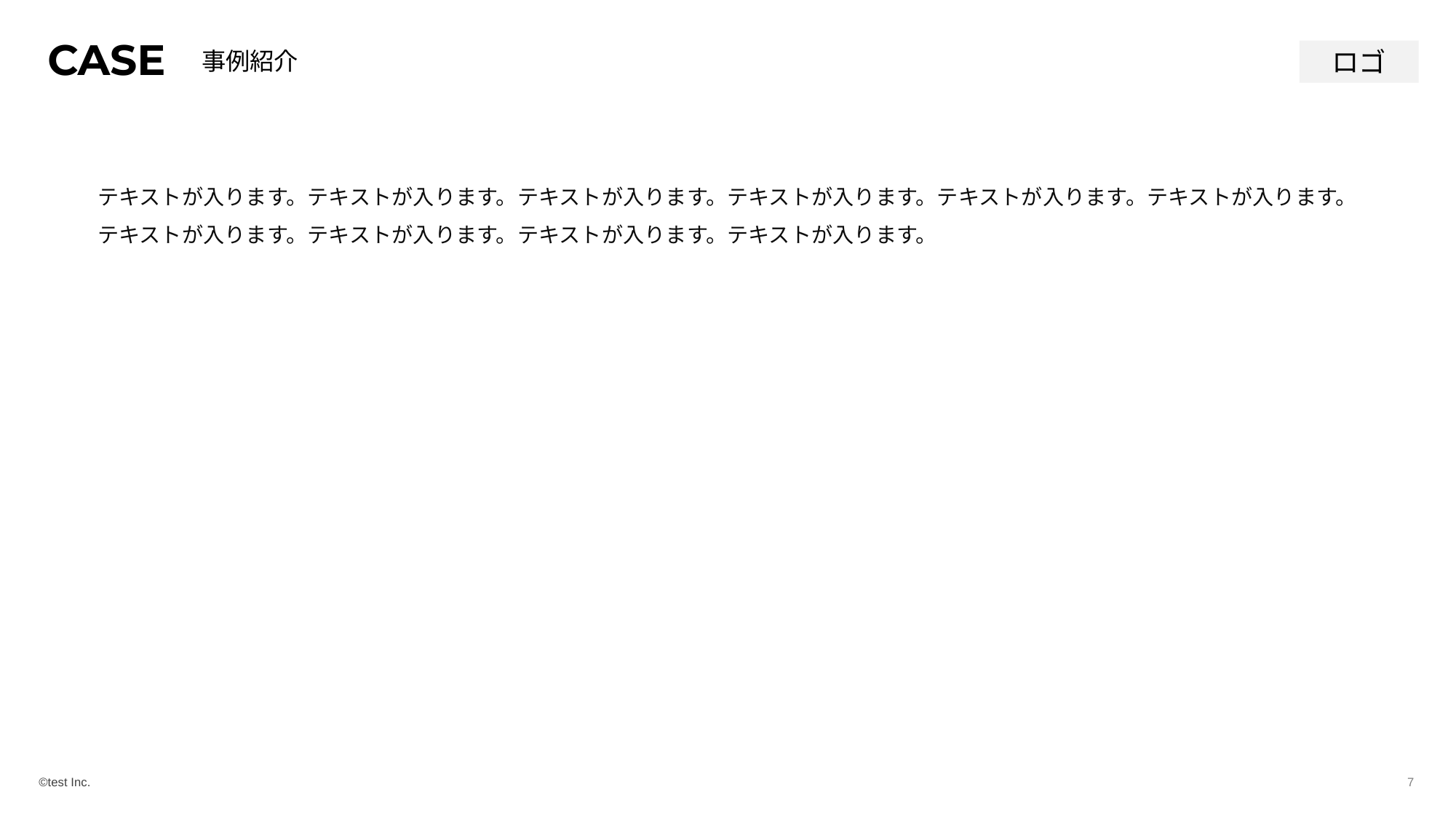

# CASE
事例紹介
テキストが入ります。テキストが入ります。テキストが入ります。テキストが入ります。テキストが入ります。テキストが入ります。テキストが入ります。テキストが入ります。テキストが入ります。テキストが入ります。